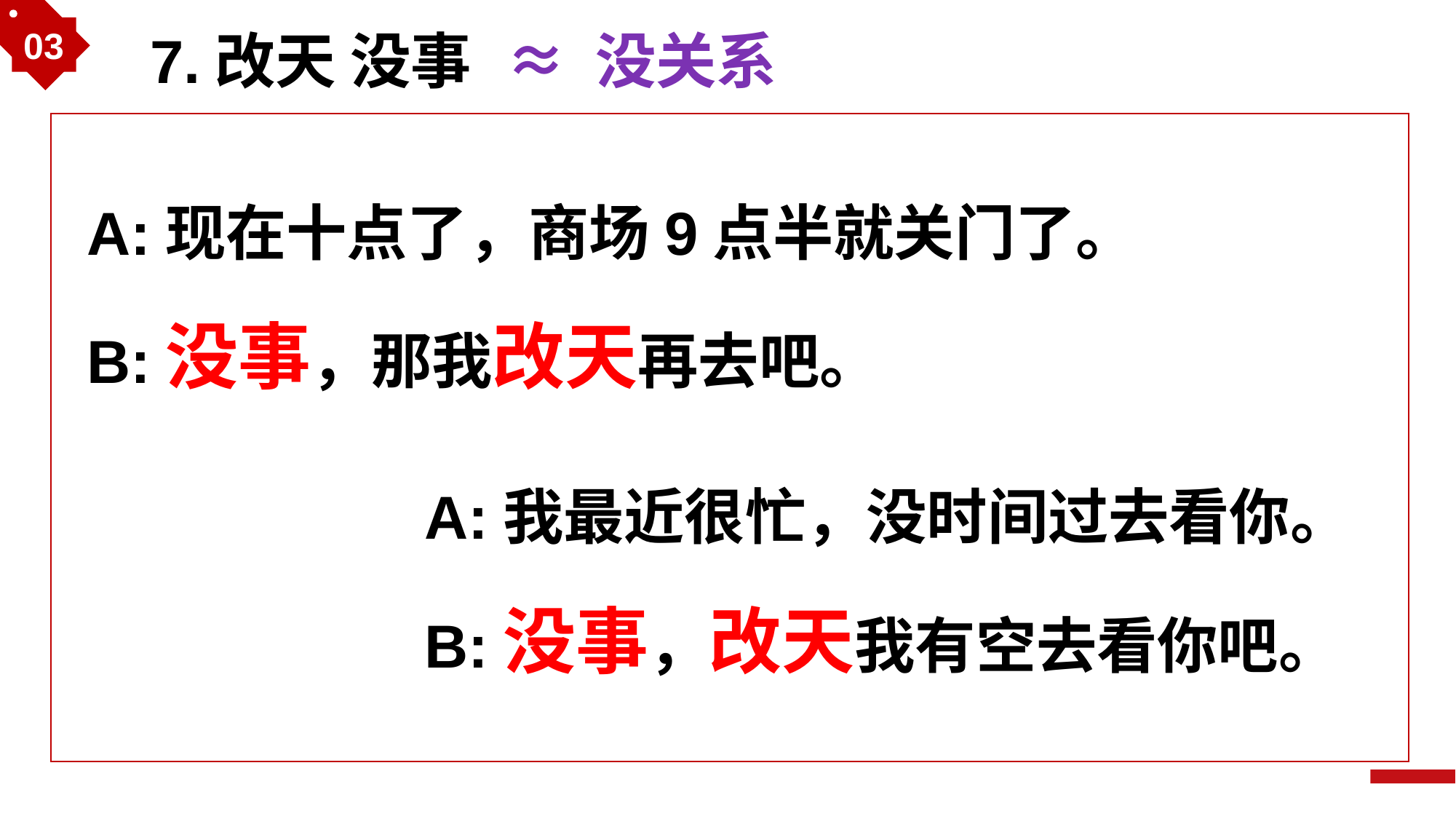

03
7.改天 没事
≈ 没关系

A:现在十点了，商场9点半就关门了。
B:没事，那我改天再去吧。
A:我最近很忙，没时间过去看你。
B:没事，改天我有空去看你吧。